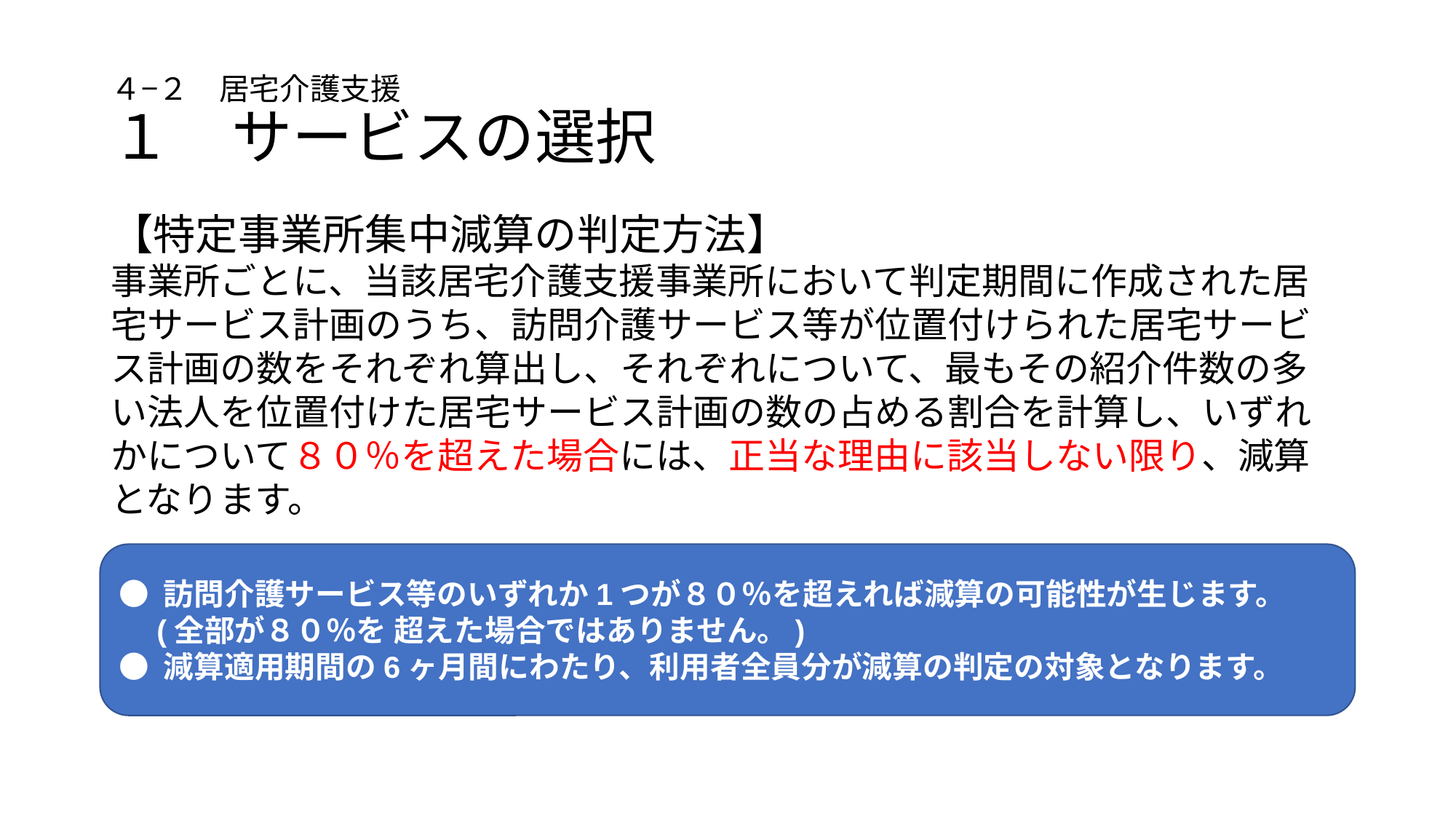

# ４−２　居宅介護支援 １　サービスの選択
【特定事業所集中減算の判定方法】
事業所ごとに、当該居宅介護支援事業所において判定期間に作成された居宅サービス計画のうち、訪問介護サービス等が位置付けられた居宅サービス計画の数をそれぞれ算出し、それぞれについて、最もその紹介件数の多い法人を位置付けた居宅サービス計画の数の占める割合を計算し、いずれかについて８０％を超えた場合には、正当な理由に該当しない限り、減算となります。

● 訪問介護サービス等のいずれか1つが８０％を超えれば減算の可能性が生じます。
　(全部が８０％を 超えた場合ではありません。)
● 減算適用期間の6ヶ月間にわたり、利用者全員分が減算の判定の対象となります。